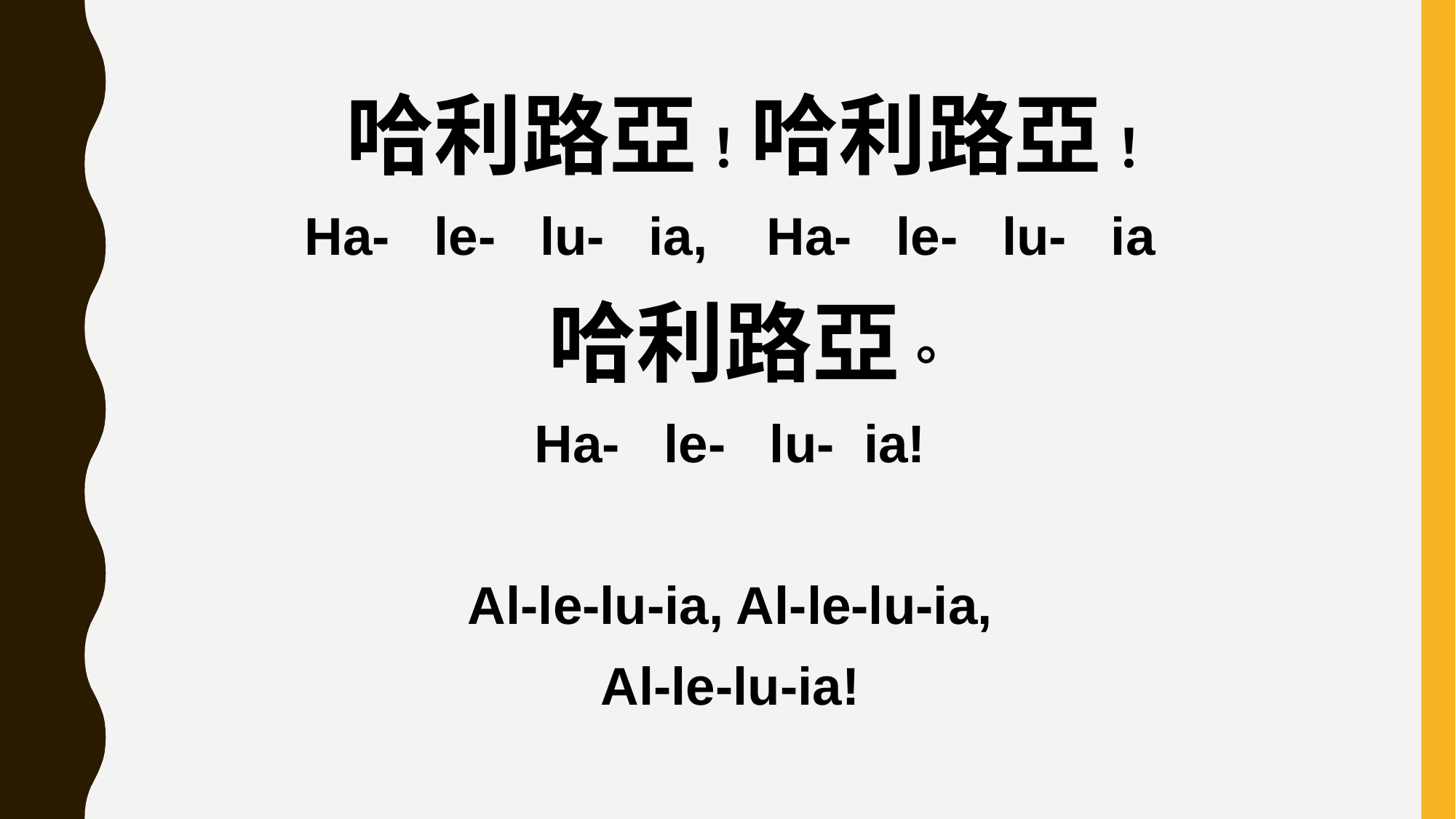

哈利路亞！哈利路亞！
Ha-   le-   lu-   ia,    Ha-   le-   lu-   ia
 哈利路亞。
Ha-   le-   lu-  ia!

Al-le-lu-ia, Al-le-lu-ia,
Al-le-lu-ia!